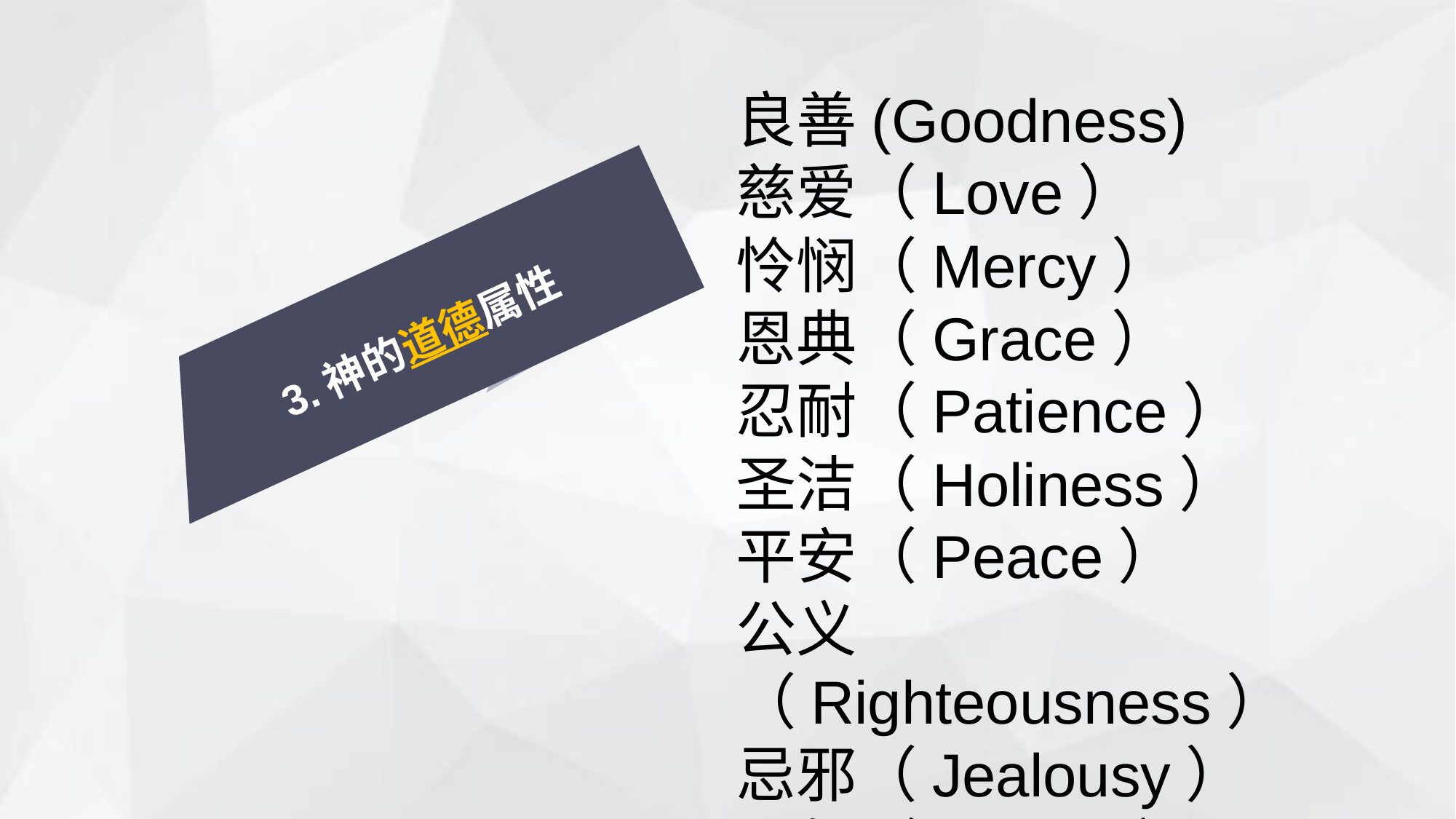

良善(Goodness)
慈爱（Love）
怜悯（Mercy）
恩典（Grace）
忍耐（Patience）
圣洁（Holiness）
平安（Peace）
公义（Righteousness）
忌邪（Jealousy）
忿怒（Wratch）
3.神的道德属性

6